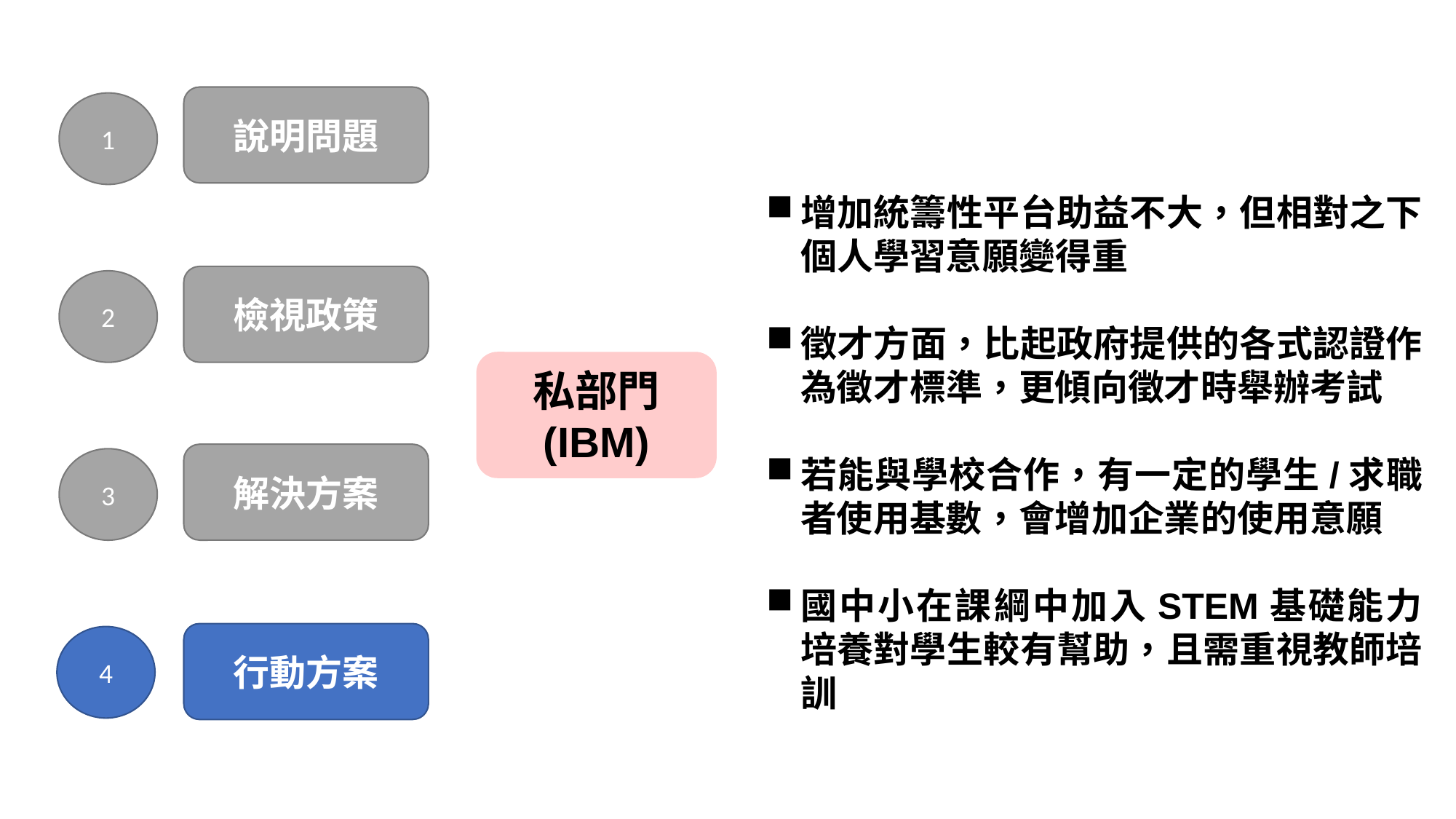

說明問題

1

檢視政策

2

解決方案

3

行動方案

4
增加統籌性平台助益不大，但相對之下個人學習意願變得重

徵才方面，比起政府提供的各式認證作為徵才標準，更傾向徵才時舉辦考試

若能與學校合作，有一定的學生/求職者使用基數，會增加企業的使用意願

國中小在課綱中加入STEM基礎能力培養對學生較有幫助，且需重視教師培訓
私部門
(IBM)